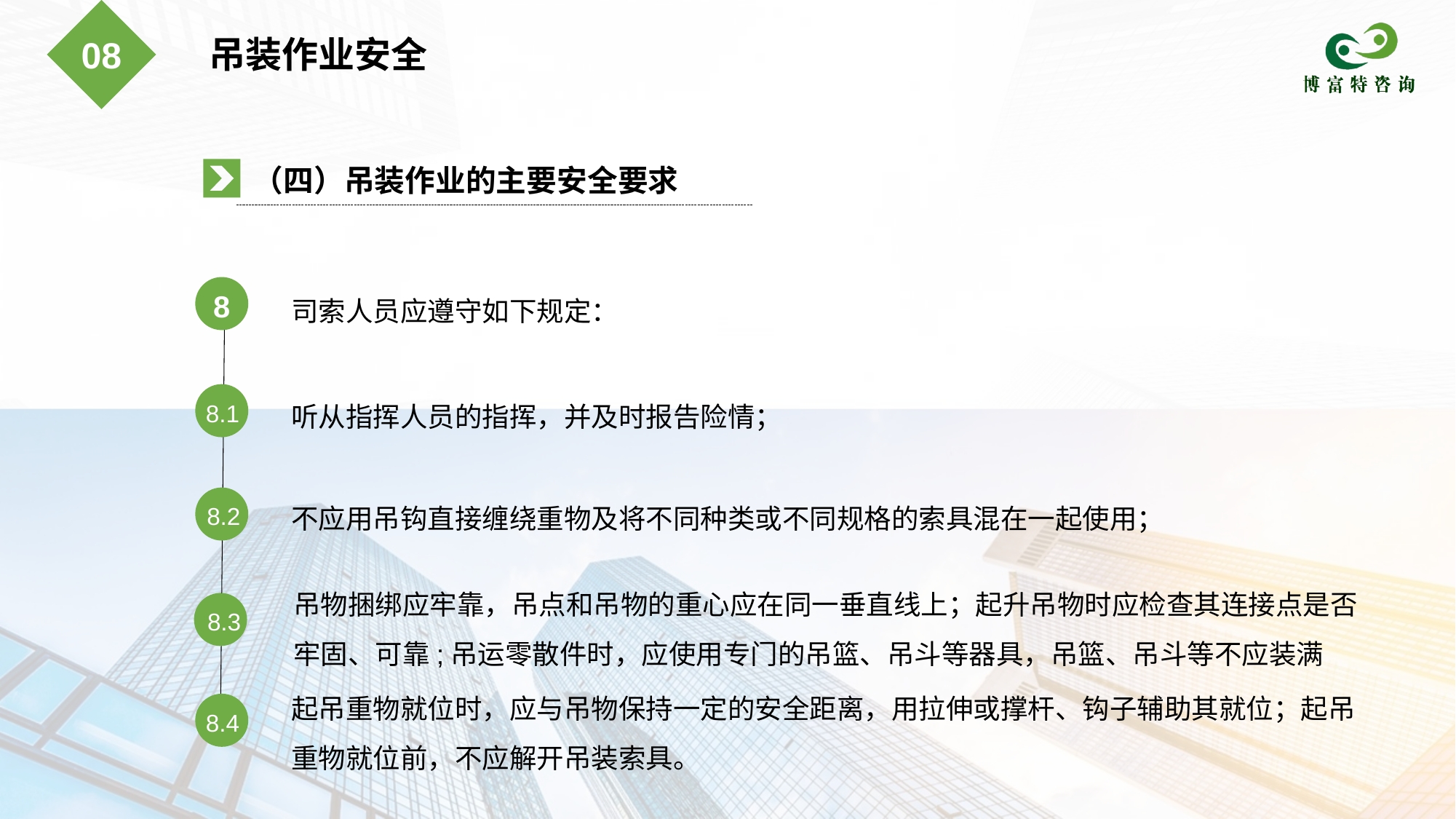

吊装作业安全
08
（四）吊装作业的主要安全要求

司索人员应遵守如下规定：
8

听从指挥人员的指挥，并及时报告险情；
8.1

不应用吊钩直接缠绕重物及将不同种类或不同规格的索具混在一起使用；
8.2
吊物捆绑应牢靠，吊点和吊物的重心应在同一垂直线上；起升吊物时应检查其连接点是否牢固、可靠;吊运零散件时，应使用专门的吊篮、吊斗等器具，吊篮、吊斗等不应装满

8.3
起吊重物就位时，应与吊物保持一定的安全距离，用拉伸或撑杆、钩子辅助其就位；起吊重物就位前，不应解开吊装索具。

8.4